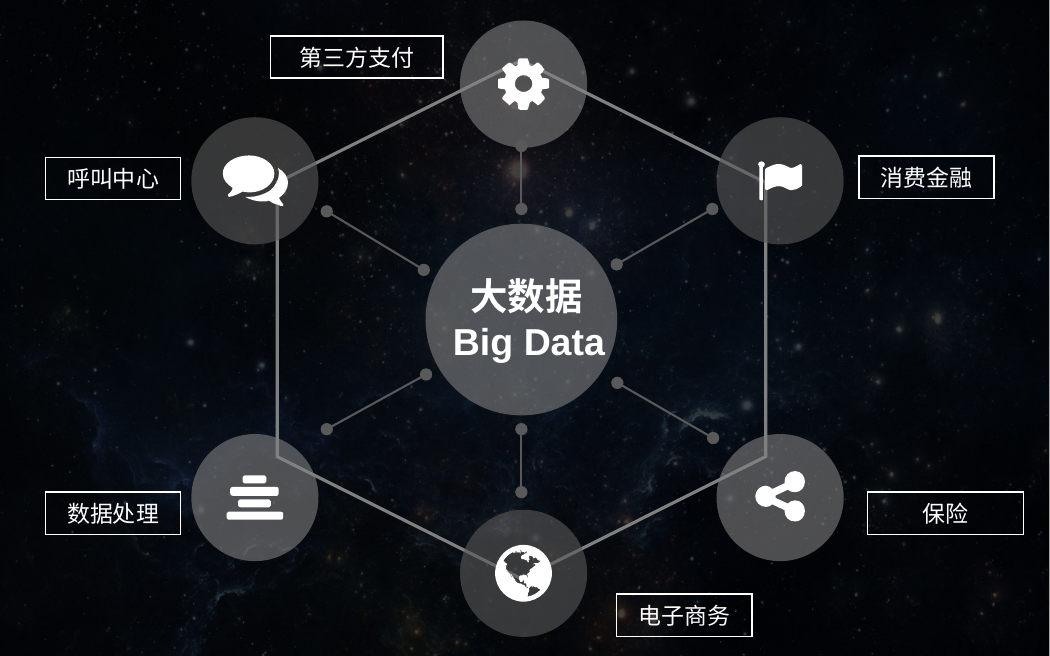

第三方支付

消费金融
呼叫中心

 大数据
Big Data

数据处理
保险

电子商务